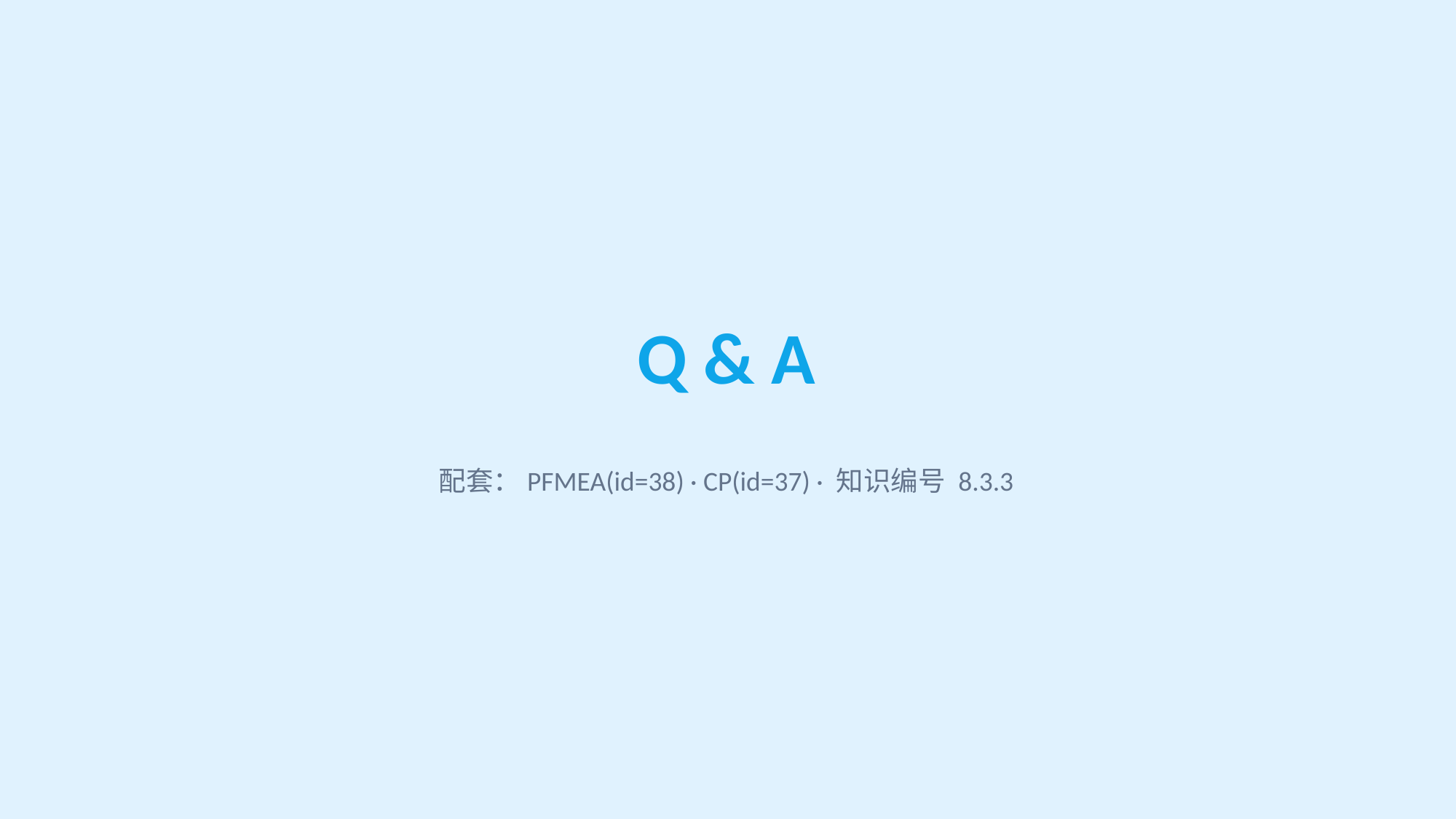

Q & A
配套：PFMEA(id=38) · CP(id=37) · 知识编号 8.3.3